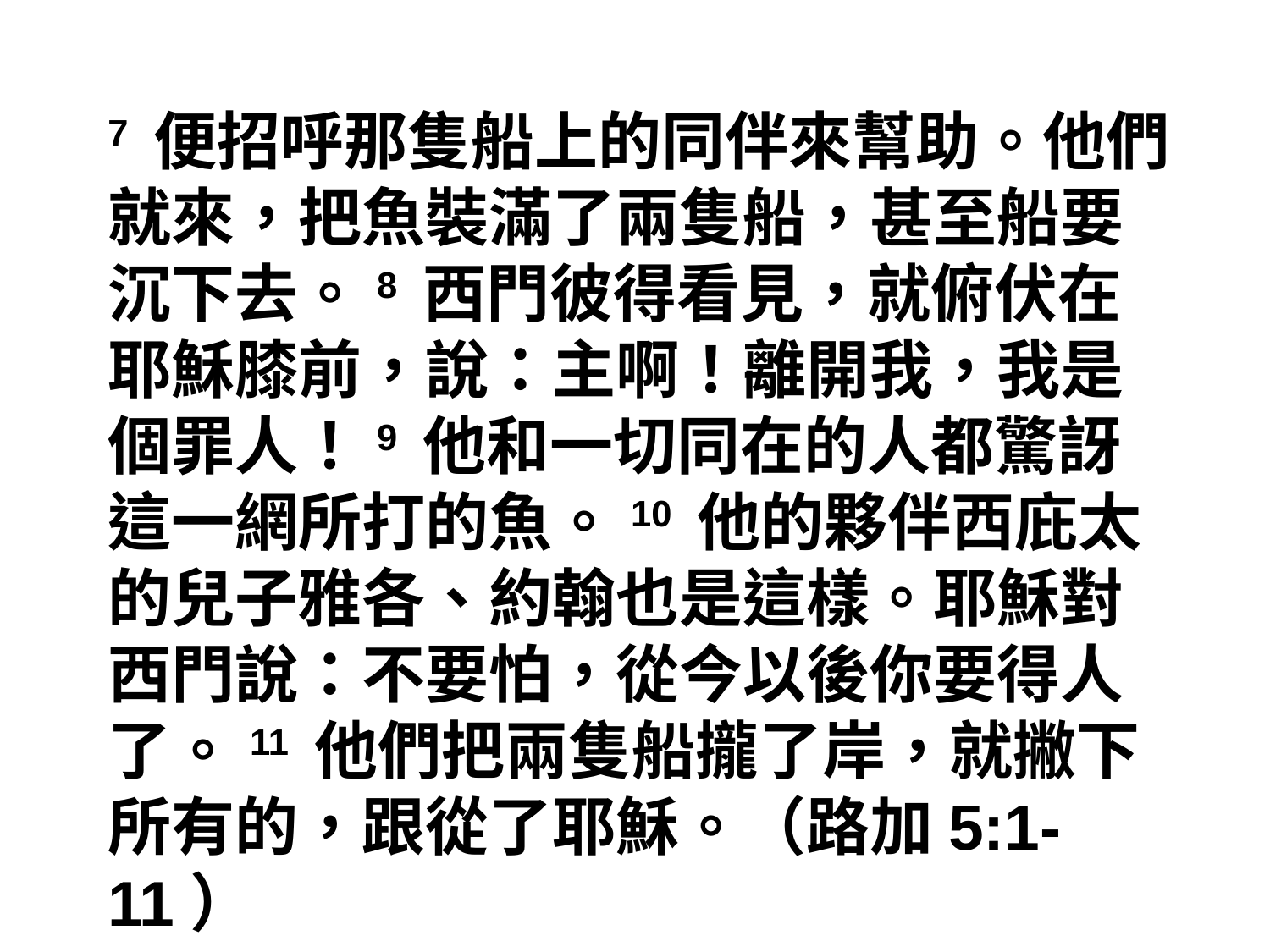

7 便招呼那隻船上的同伴來幫助。他們就來，把魚裝滿了兩隻船，甚至船要沉下去。8 西門彼得看見，就俯伏在耶穌膝前，說：主啊！離開我，我是個罪人！9 他和一切同在的人都驚訝這一網所打的魚。10 他的夥伴西庇太的兒子雅各、約翰也是這樣。耶穌對西門說：不要怕，從今以後你要得人了。11 他們把兩隻船攏了岸，就撇下所有的，跟從了耶穌。（路加5:1-11）